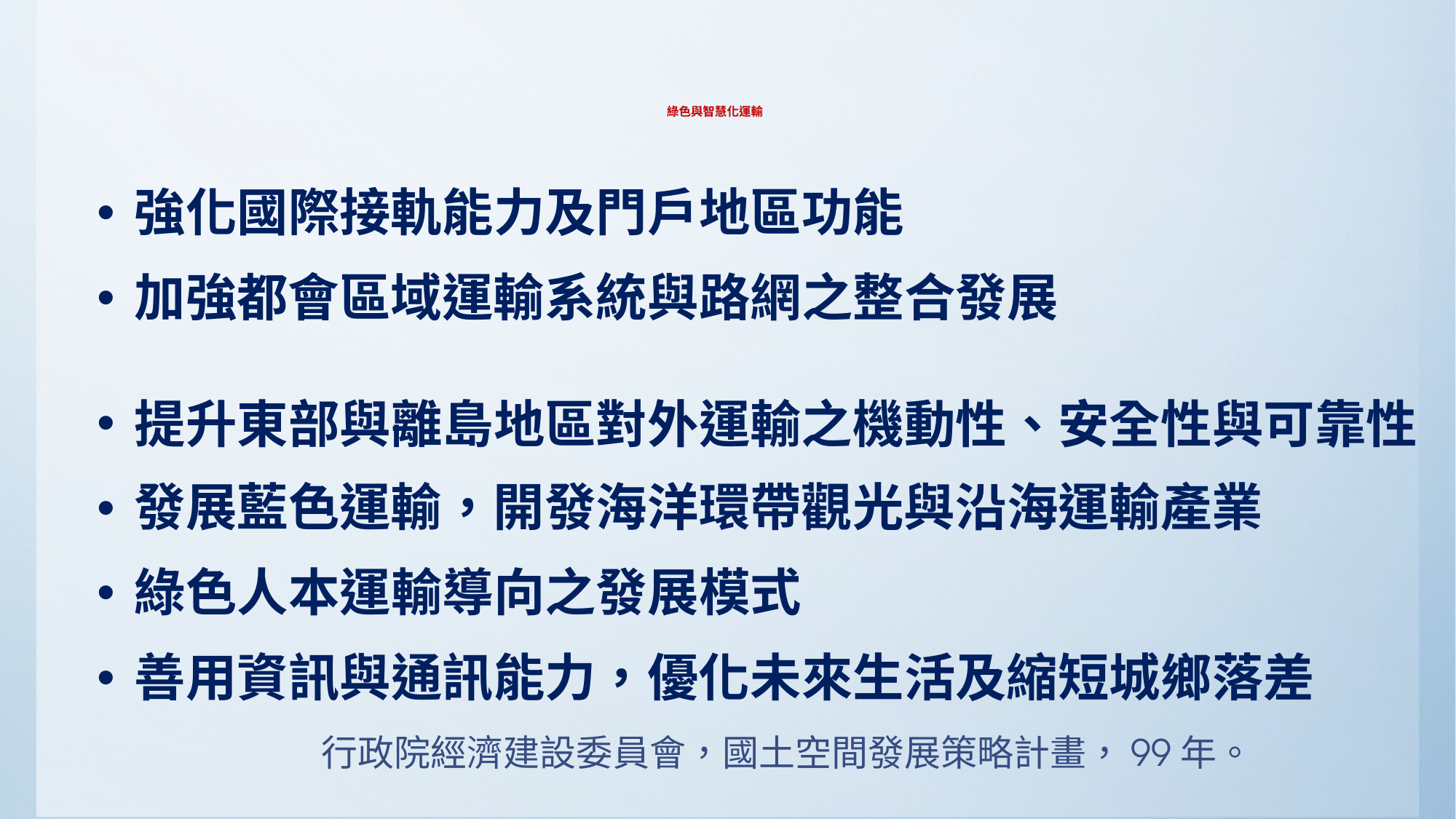

# 綠色與智慧化運輸
強化國際接軌能力及門戶地區功能
加強都會區域運輸系統與路網之整合發展
提升東部與離島地區對外運輸之機動性、安全性與可靠性
發展藍色運輸，開發海洋環帶觀光與沿海運輸產業
綠色人本運輸導向之發展模式
善用資訊與通訊能力，優化未來生活及縮短城鄉落差

行政院經濟建設委員會，國土空間發展策略計畫，99年。